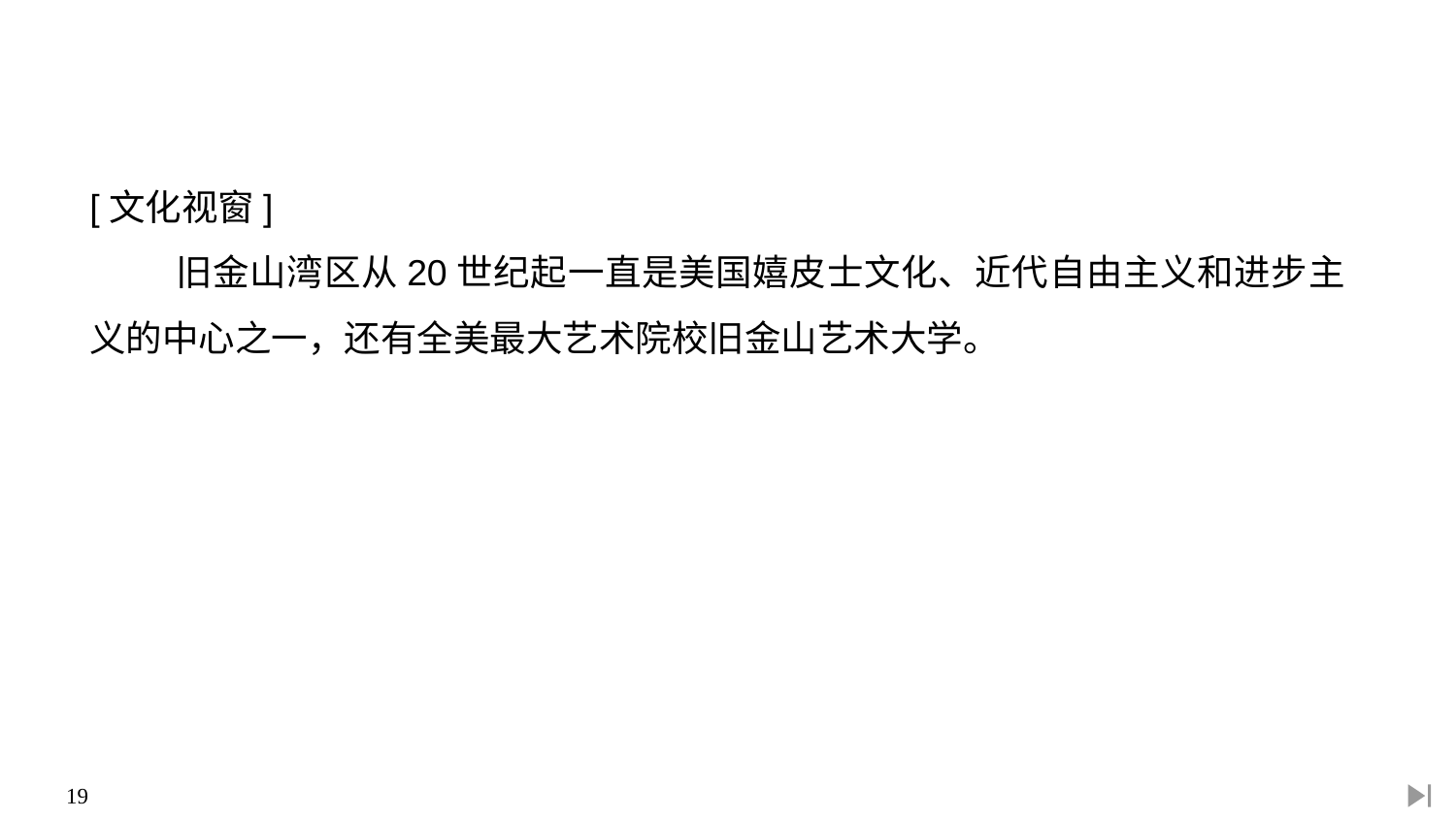

[文化视窗]
旧金山湾区从20世纪起一直是美国嬉皮士文化、近代自由主义和进步主义的中心之一，还有全美最大艺术院校旧金山艺术大学。